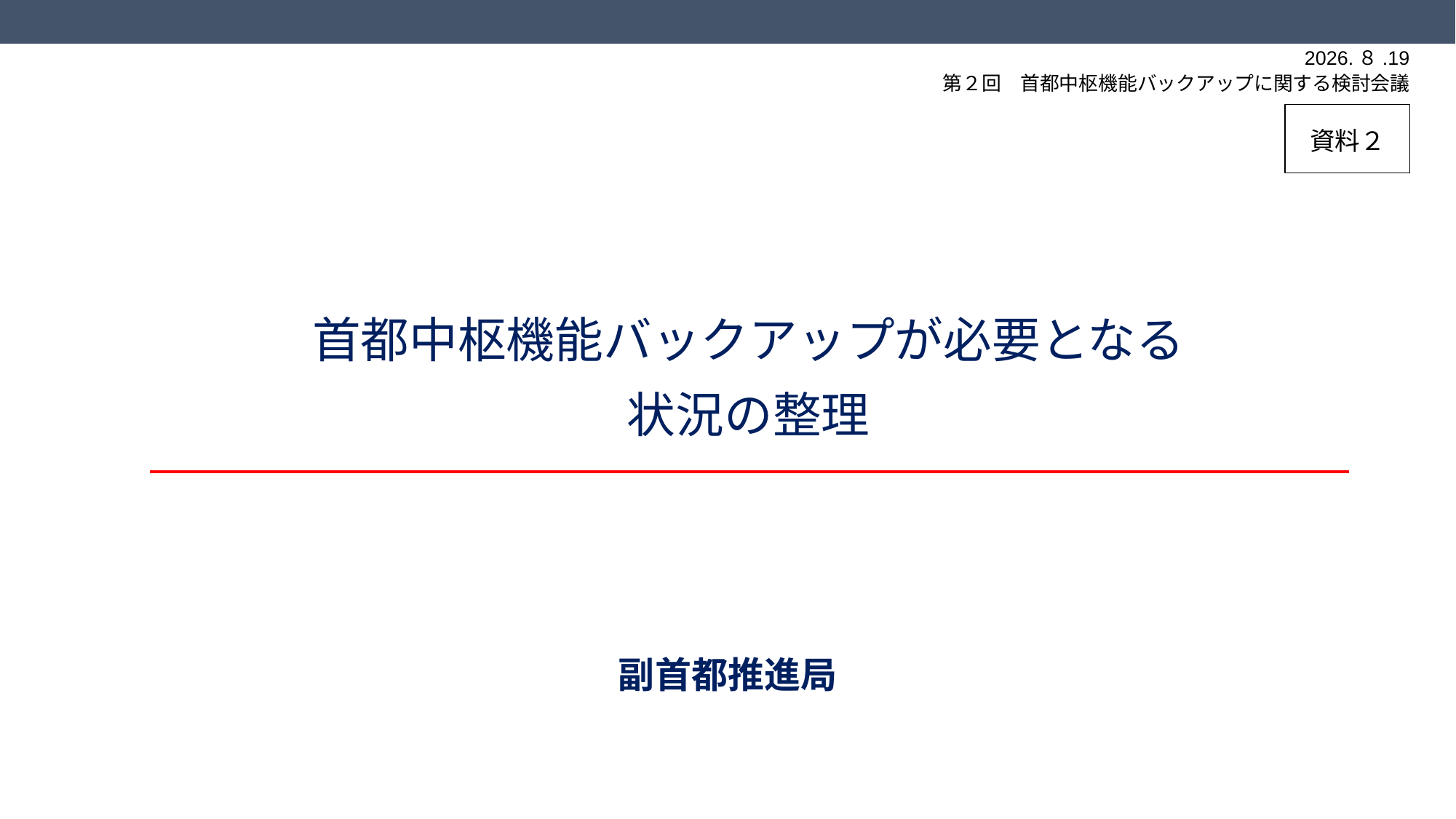

2026.８.19
第２回　首都中枢機能バックアップに関する検討会議

資料２

首都中枢機能バックアップが必要となる
状況の整理

副首都推進局